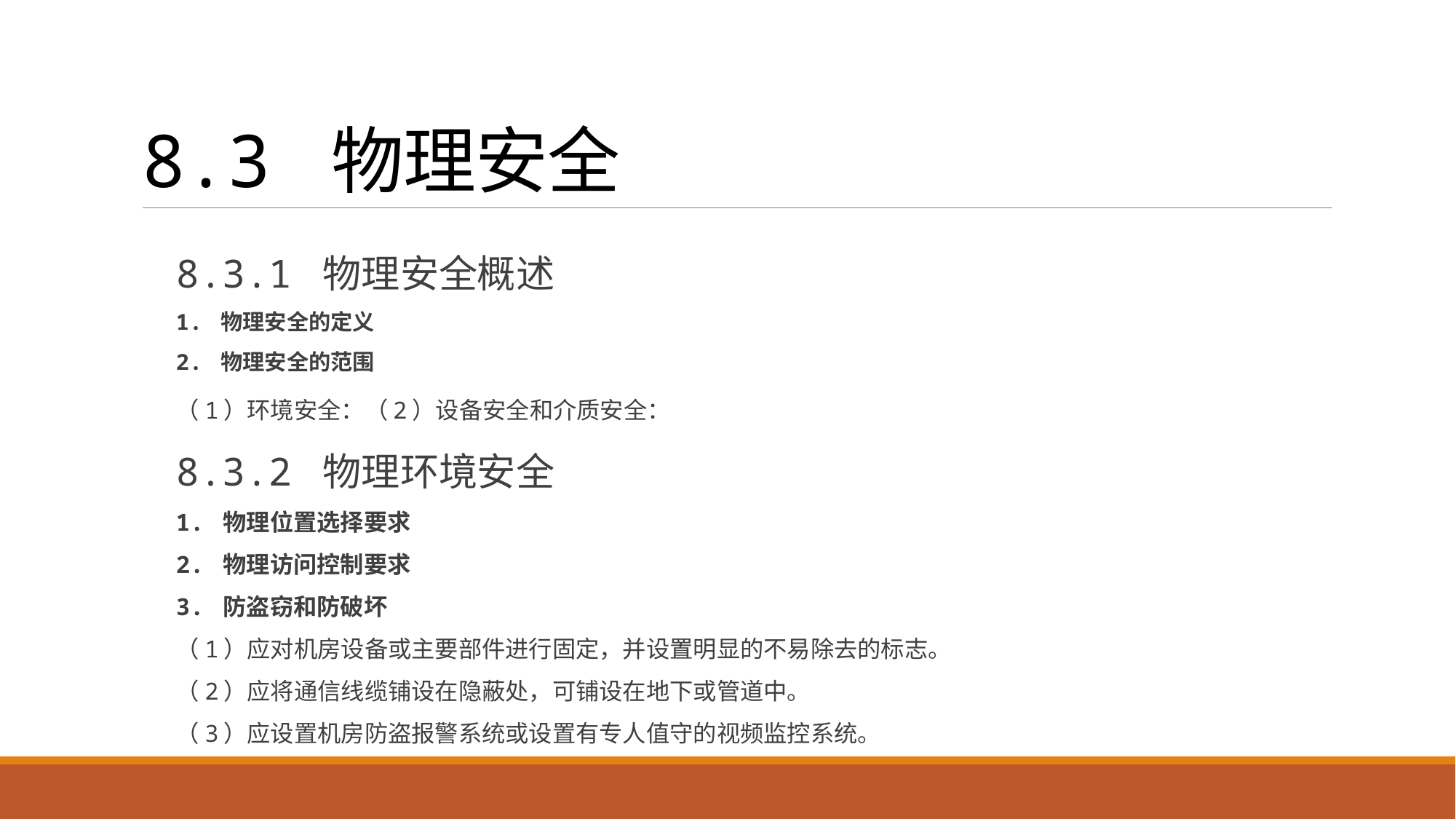

# 8.3 物理安全
8.3.1 物理安全概述
1. 物理安全的定义
2. 物理安全的范围
（1）环境安全：（2）设备安全和介质安全：
8.3.2 物理环境安全
1. 物理位置选择要求
2. 物理访问控制要求
3. 防盗窃和防破坏
（1）应对机房设备或主要部件进行固定，并设置明显的不易除去的标志。
（2）应将通信线缆铺设在隐蔽处，可铺设在地下或管道中。
（3）应设置机房防盗报警系统或设置有专人值守的视频监控系统。